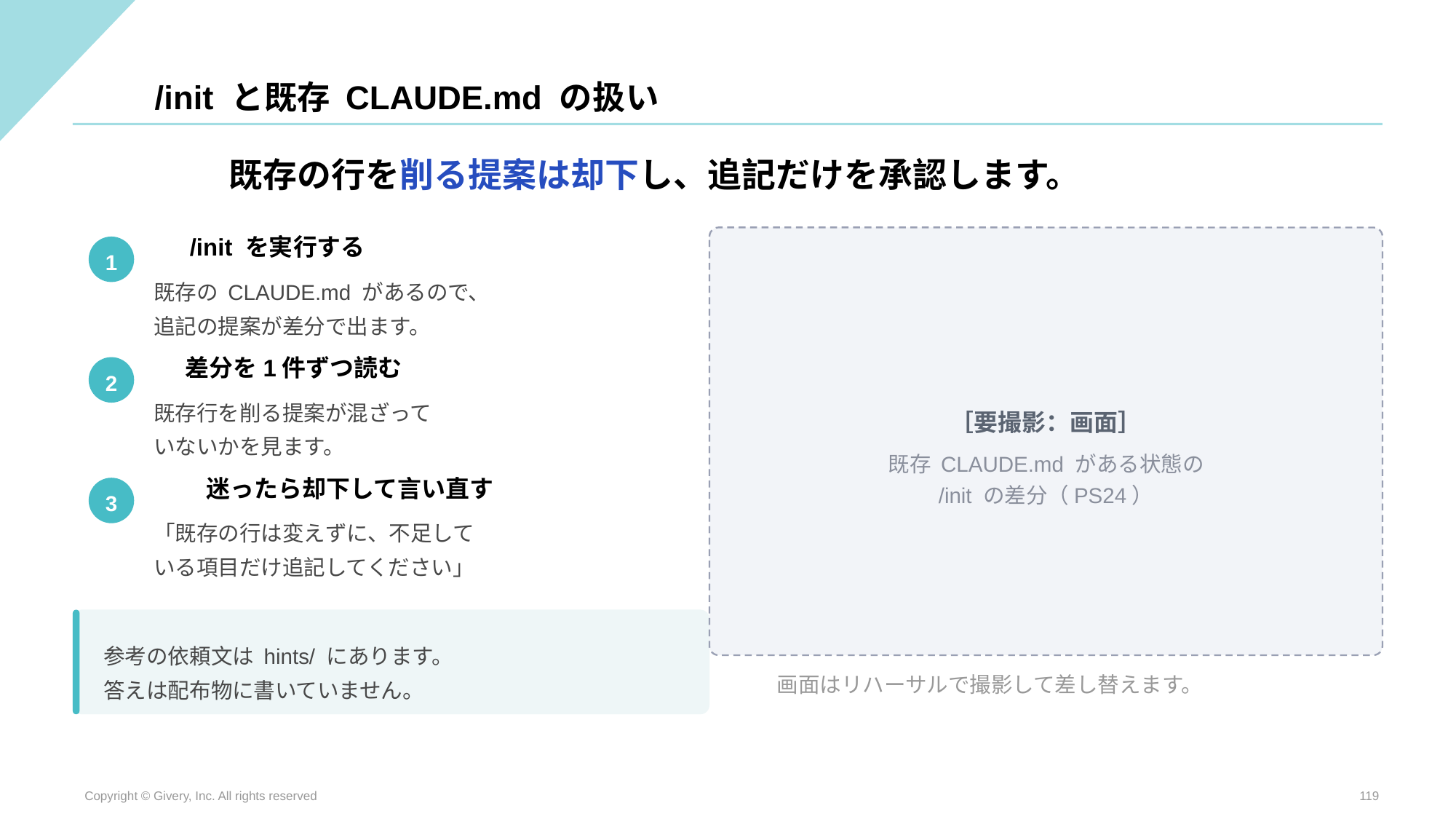

/init と既存 CLAUDE.md の扱い

既存の行を削る提案は却下し、追記だけを承認します。

/init を実行する

1
既存の CLAUDE.md があるので、
追記の提案が差分で出ます。
差分を1件ずつ読む

2
既存行を削る提案が混ざって
いないかを見ます。
［要撮影：画面］
既存 CLAUDE.md がある状態の
迷ったら却下して言い直す

/init の差分（PS24）
3
「既存の行は変えずに、不足して
いる項目だけ追記してください」

参考の依頼文は hints/ にあります。
答えは配布物に書いていません。
画面はリハーサルで撮影して差し替えます。
Copyright © Givery, Inc. All rights reserved
119